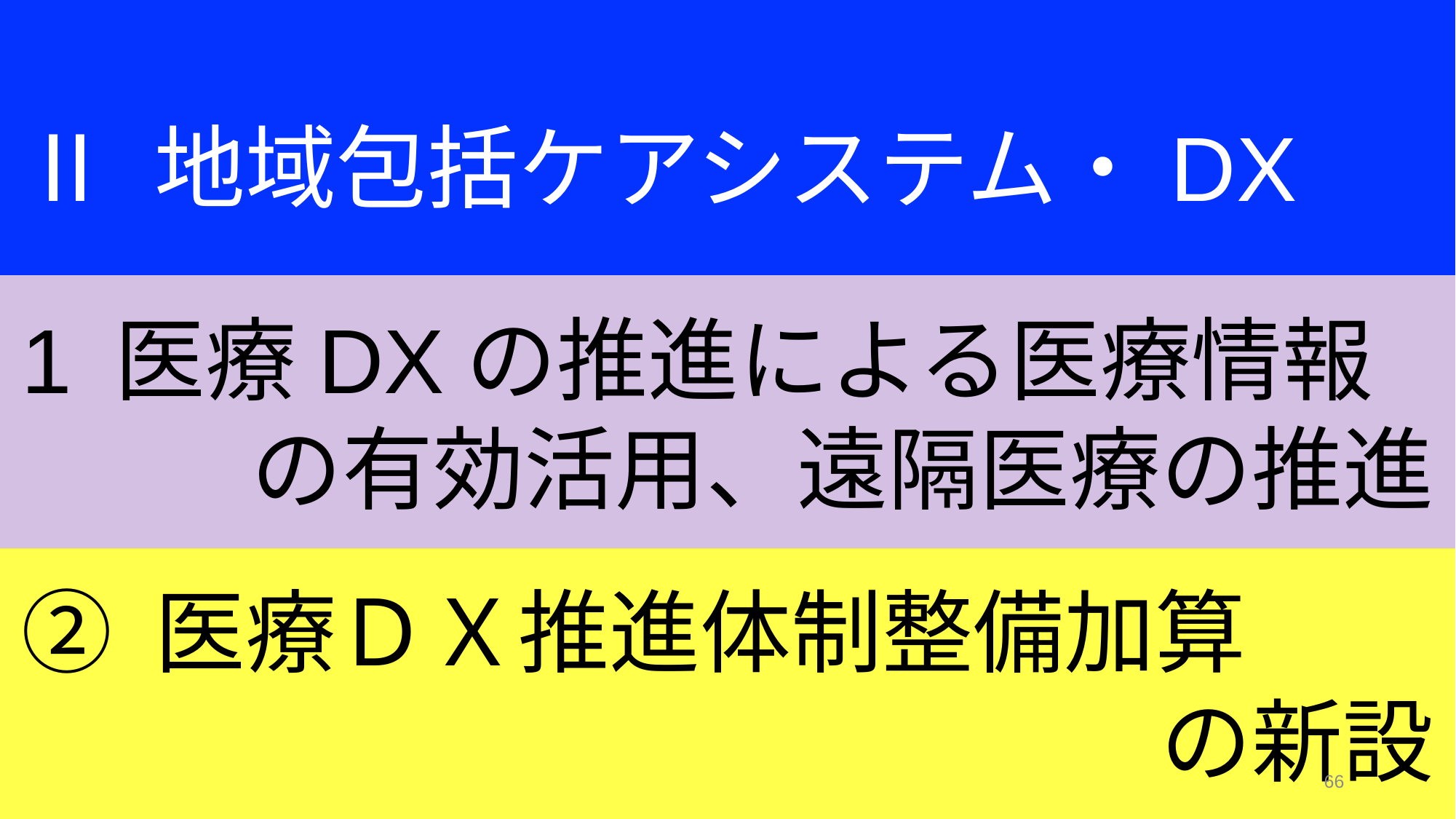

Ⅱ 地域包括ケアシステム・DX
1 医療DXの推進による医療情報
の有効活用、遠隔医療の推進
② 医療ＤＸ推進体制整備加算
の新設
66